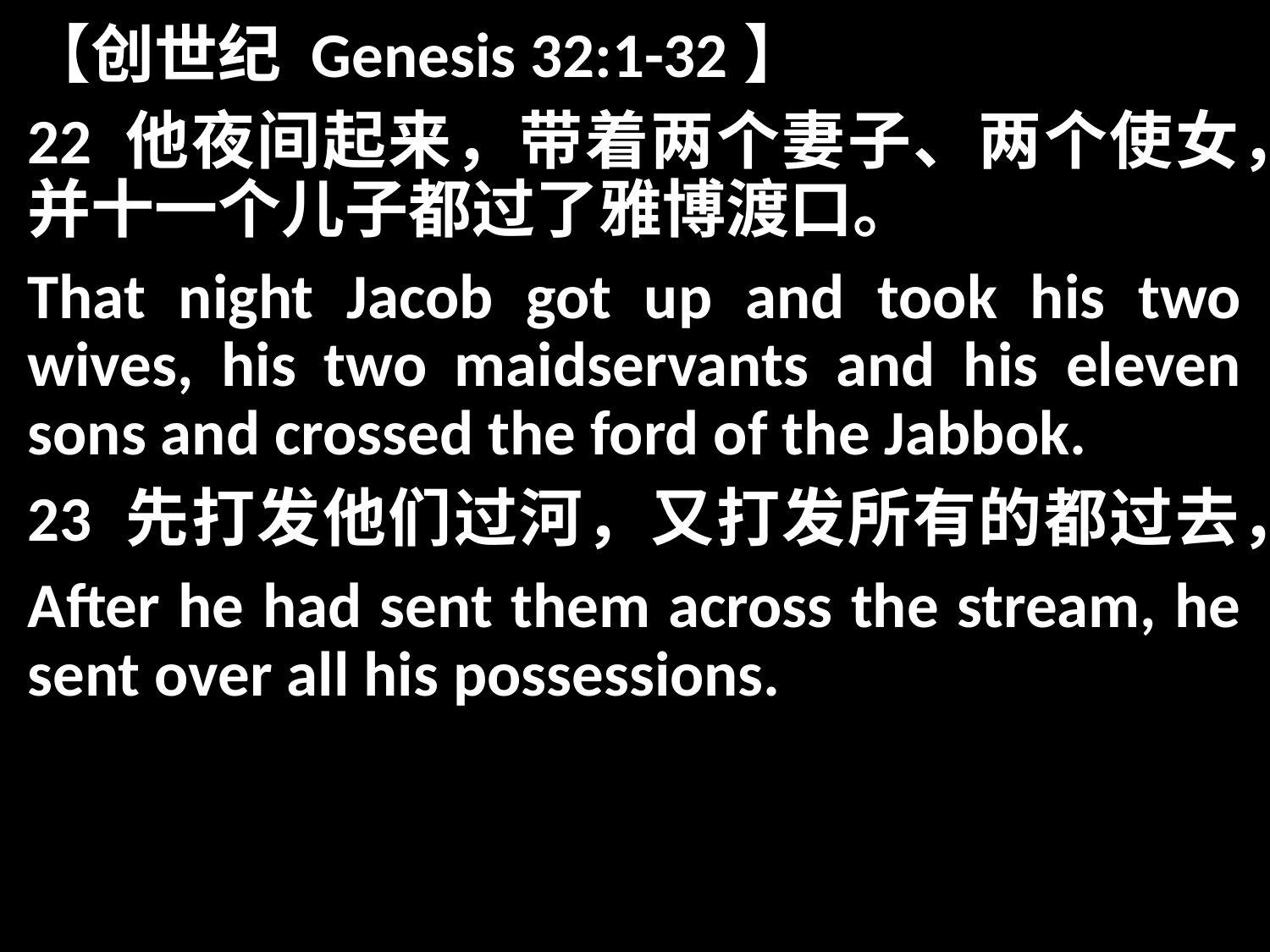

【创世纪 Genesis 32:1-32】
22 他夜间起来，带着两个妻子、两个使女，并十一个儿子都过了雅博渡口。
That night Jacob got up and took his two wives, his two maidservants and his eleven sons and crossed the ford of the Jabbok.
23 先打发他们过河，又打发所有的都过去，
After he had sent them across the stream, he sent over all his possessions.